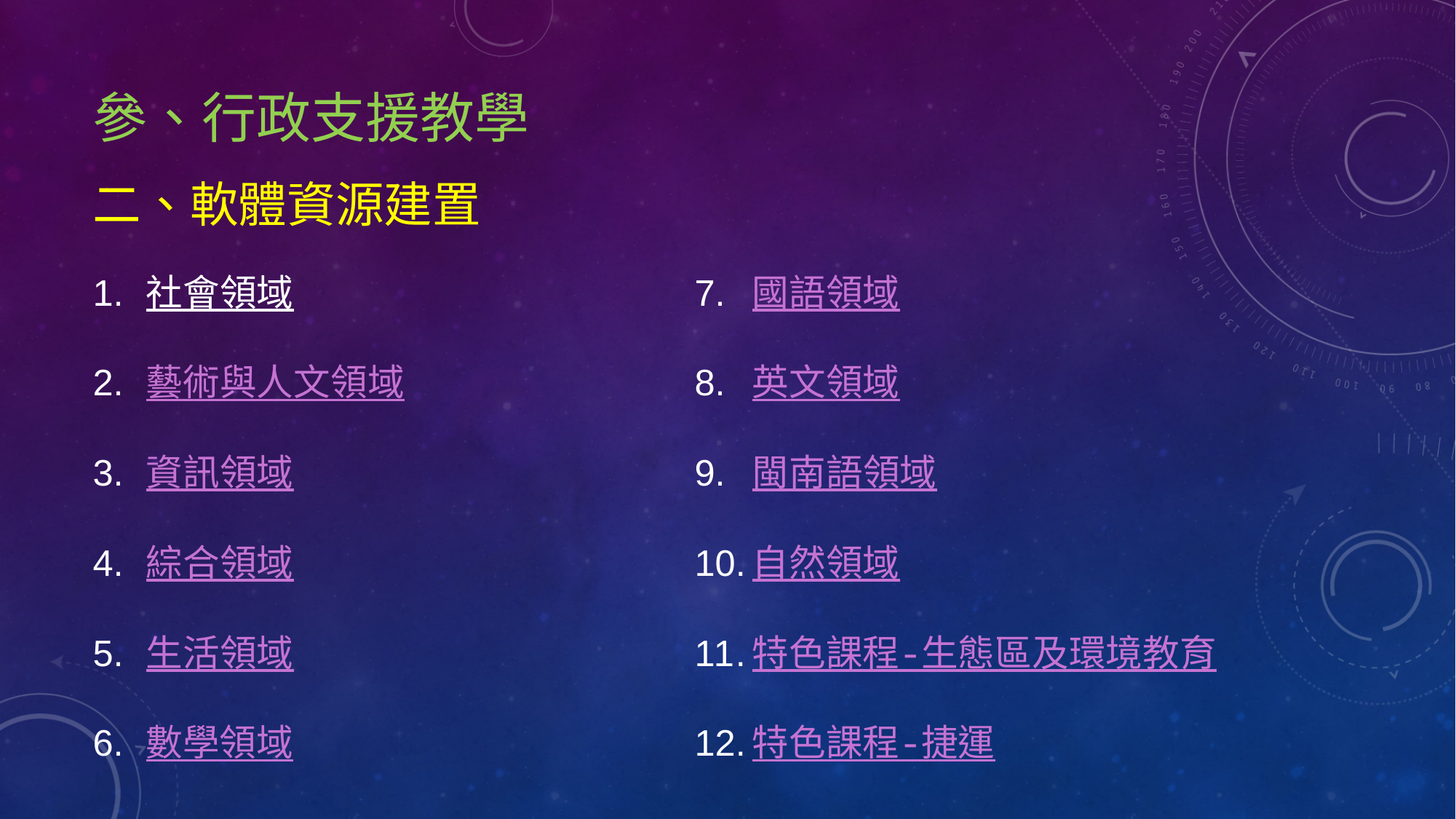

# 參、行政支援教學
二、軟體資源建置
社會領域
藝術與人文領域
資訊領域
綜合領域
生活領域
數學領域
國語領域
英文領域
閩南語領域
自然領域
特色課程-生態區及環境教育
特色課程-捷運